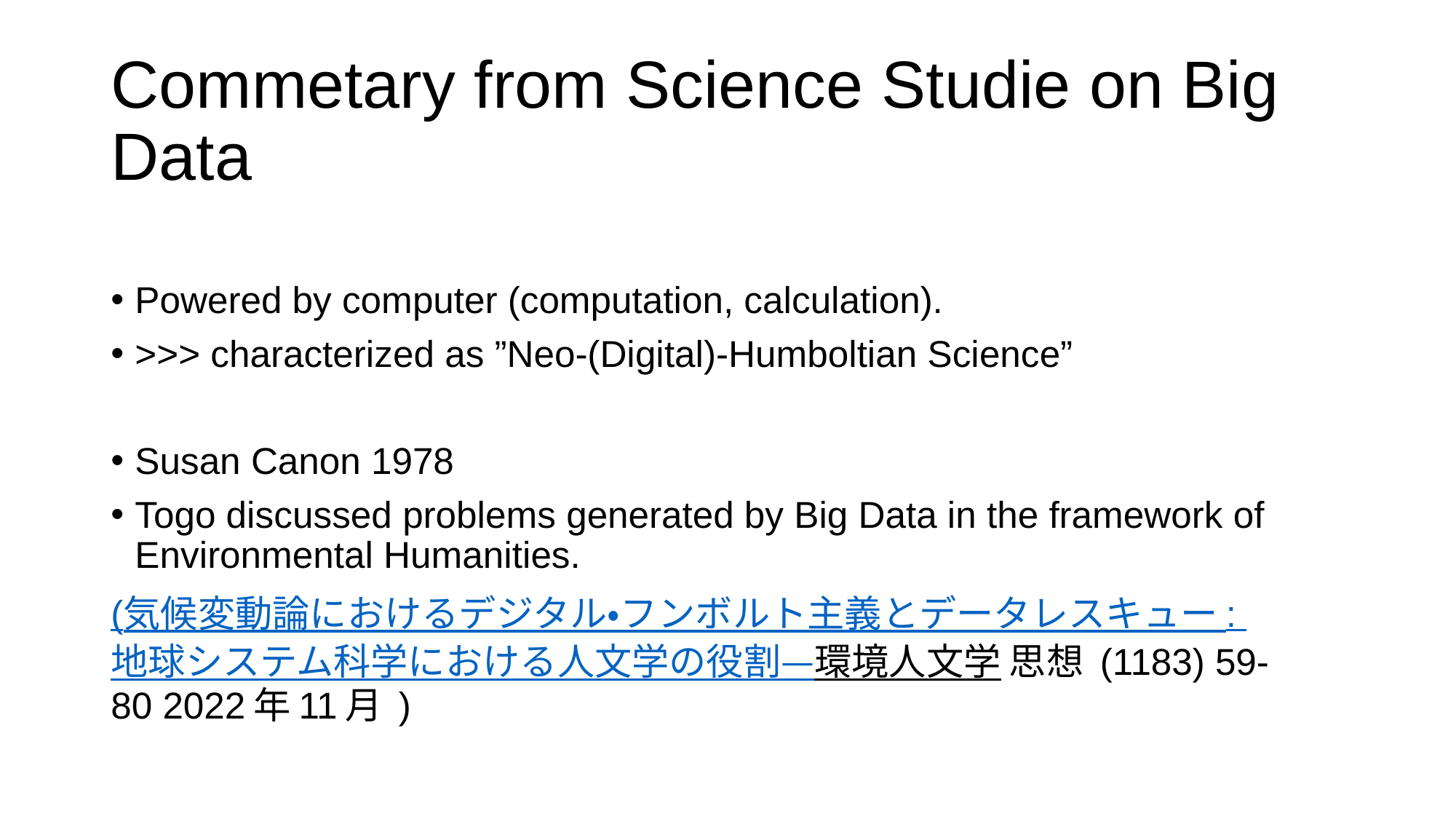

# Commetary from Science Studie on Big Data

Powered by computer (computation, calculation).
>>> characterized as ”Neo-(Digital)-Humboltian Science”

Susan Canon 1978
Togo discussed problems generated by Big Data in the framework of Environmental Humanities.
(気候変動論におけるデジタル・フンボルト主義とデータレスキュー : 地球システム科学における人文学の役割—環境人文学 思想 (1183) 59-80 2022年11月 )